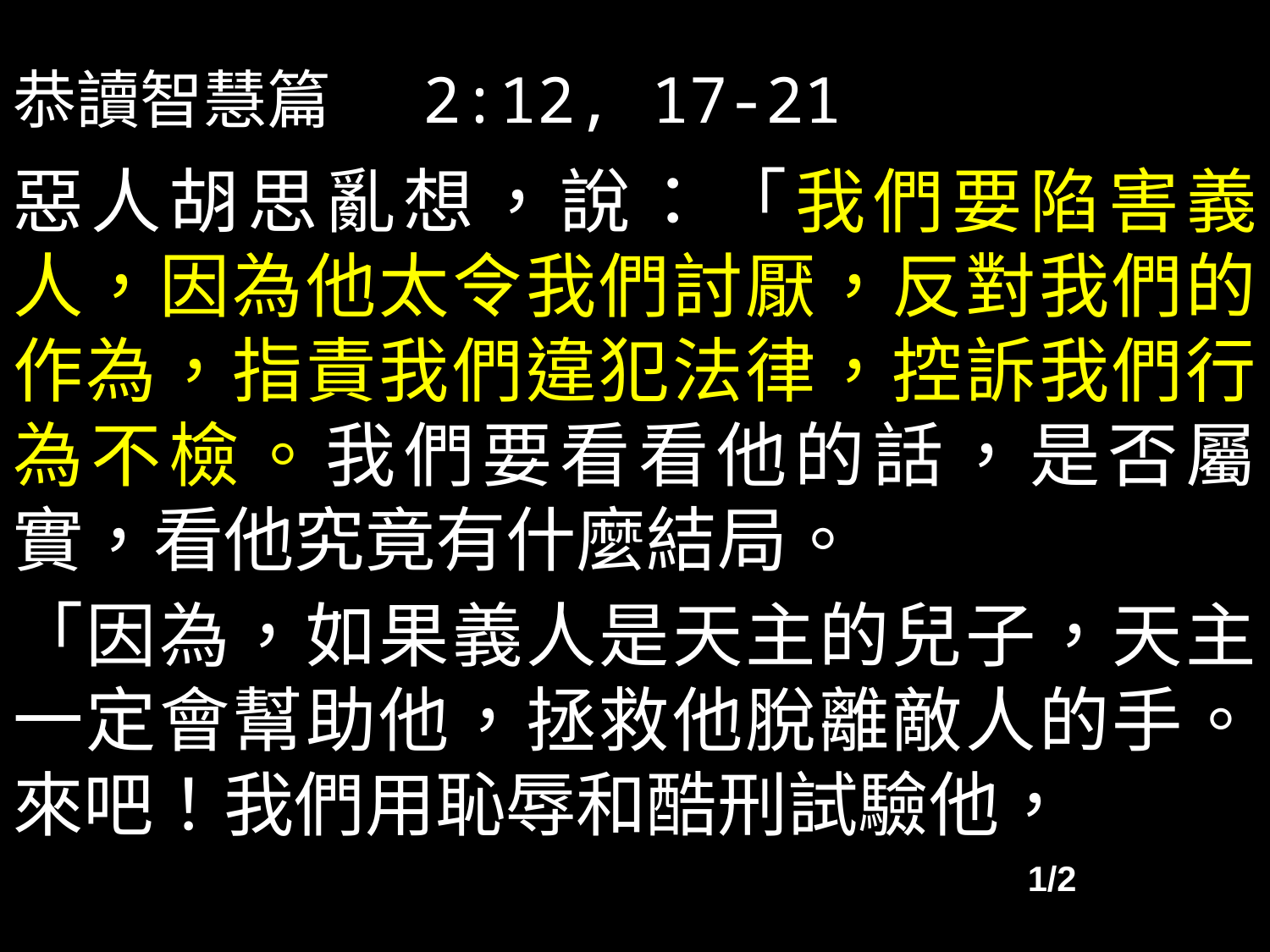

恭讀智慧篇　 2:12, 17-21
惡人胡思亂想，說：「我們要陷害義人，因為他太令我們討厭，反對我們的作為，指責我們違犯法律，控訴我們行為不檢。我們要看看他的話，是否屬實，看他究竟有什麼結局。
「因為，如果義人是天主的兒子，天主一定會幫助他，拯救他脫離敵人的手。來吧！我們用恥辱和酷刑試驗他，
1/2